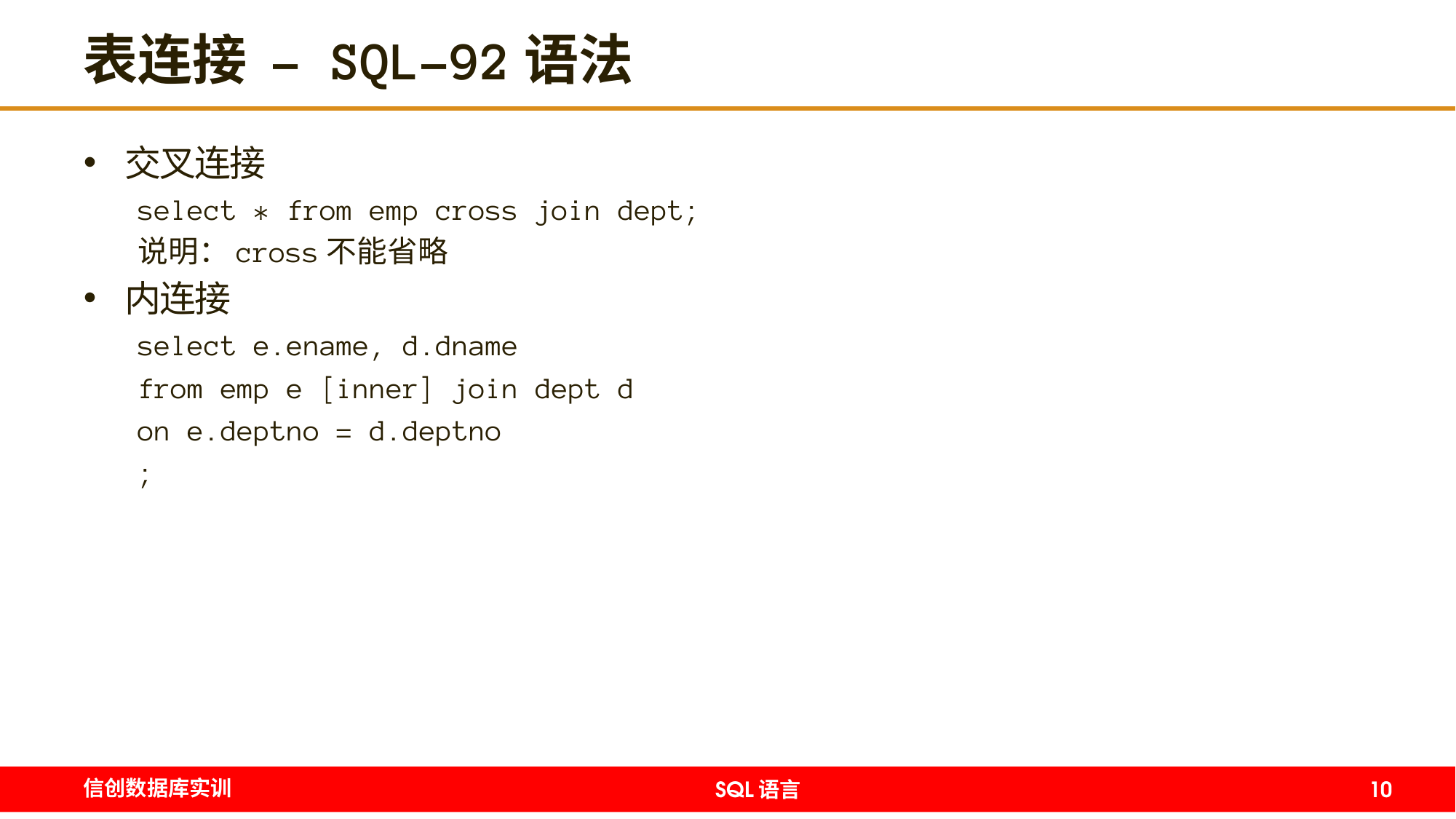

# 表连接 - SQL-92语法
交叉连接
select * from emp cross join dept;
说明：cross不能省略
内连接
select e.ename, d.dname
from emp e [inner] join dept d
on e.deptno = d.deptno
;